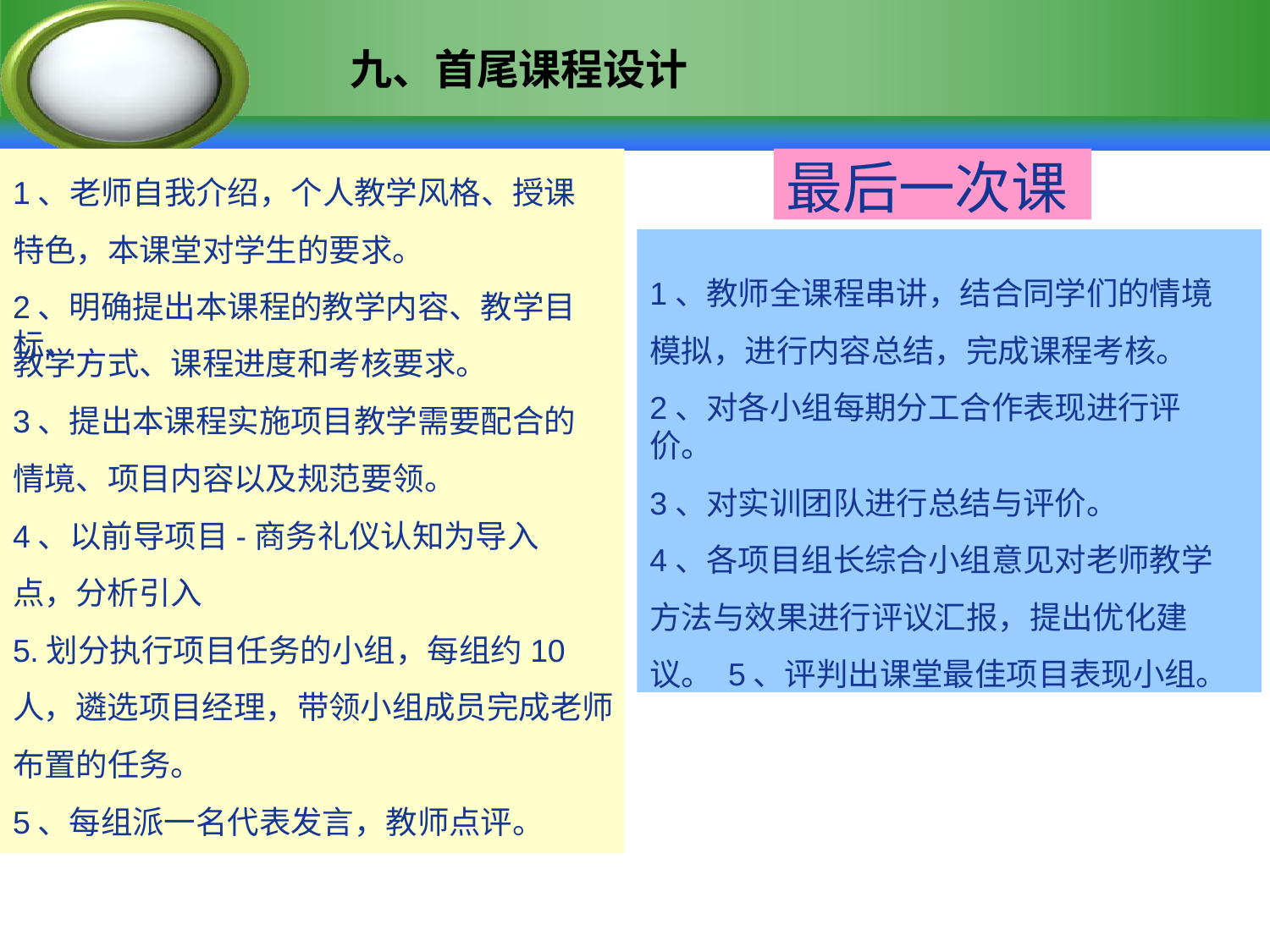

# 九、首尾课程设计

最后一次课
1、老师自我介绍，个人教学风格、授课特色，本课堂对学生的要求。
第一次课
1、教师全课程串讲，结合同学们的情境模拟，进行内容总结，完成课程考核。
2、对各小组每期分工合作表现进行评价。
3、对实训团队进行总结与评价。
4、各项目组长综合小组意见对老师教学方法与效果进行评议汇报，提出优化建议。 5、评判出课堂最佳项目表现小组。
2、明确提出本课程的教学内容、教学目标、
教学方式、课程进度和考核要求。
3、提出本课程实施项目教学需要配合的情境、项目内容以及规范要领。
4、以前导项目-商务礼仪认知为导入点，分析引入
5.划分执行项目任务的小组，每组约10人，遴选项目经理，带领小组成员完成老师布置的任务。
5、每组派一名代表发言，教师点评。